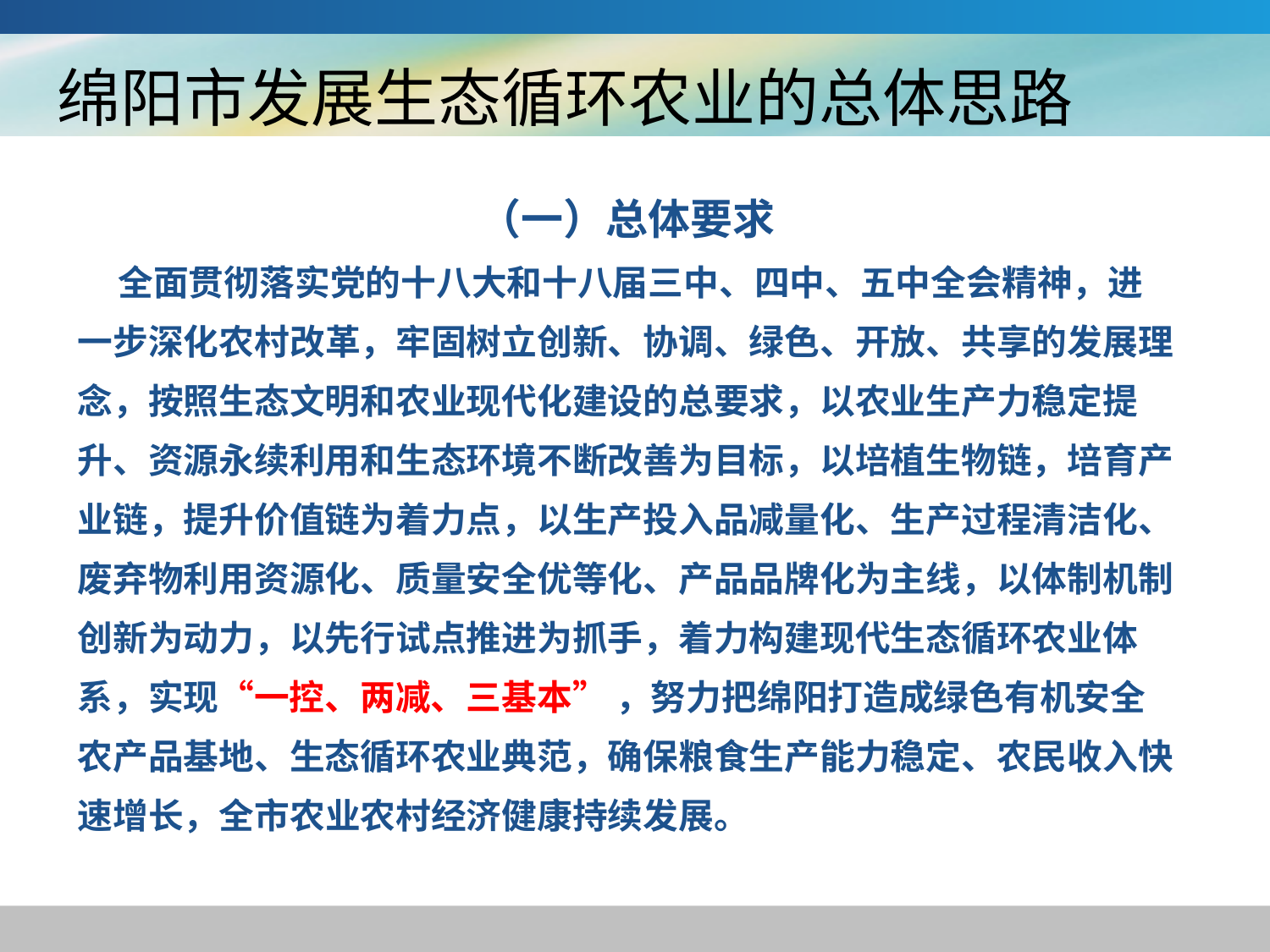

# 绵阳市发展生态循环农业的总体思路
（一）总体要求
    全面贯彻落实党的十八大和十八届三中、四中、五中全会精神，进一步深化农村改革，牢固树立创新、协调、绿色、开放、共享的发展理念，按照生态文明和农业现代化建设的总要求，以农业生产力稳定提升、资源永续利用和生态环境不断改善为目标，以培植生物链，培育产业链，提升价值链为着力点，以生产投入品减量化、生产过程清洁化、废弃物利用资源化、质量安全优等化、产品品牌化为主线，以体制机制创新为动力，以先行试点推进为抓手，着力构建现代生态循环农业体系，实现“一控、两减、三基本” ，努力把绵阳打造成绿色有机安全农产品基地、生态循环农业典范，确保粮食生产能力稳定、农民收入快速增长，全市农业农村经济健康持续发展。